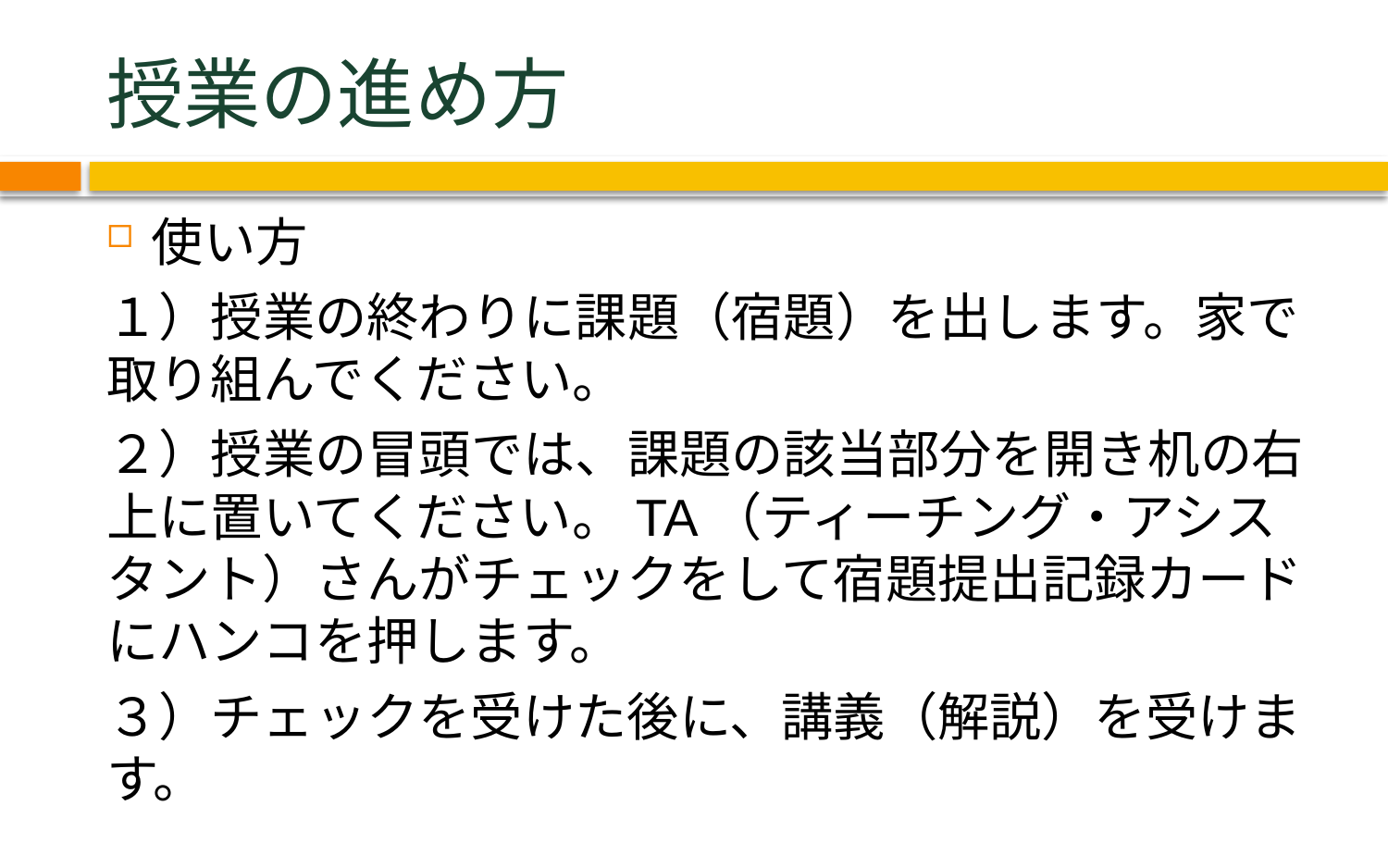

# 授業の進め方
使い方
１）授業の終わりに課題（宿題）を出します。家で取り組んでください。
２）授業の冒頭では、課題の該当部分を開き机の右上に置いてください。TA（ティーチング・アシスタント）さんがチェックをして宿題提出記録カードにハンコを押します。
３）チェックを受けた後に、講義（解説）を受けます。